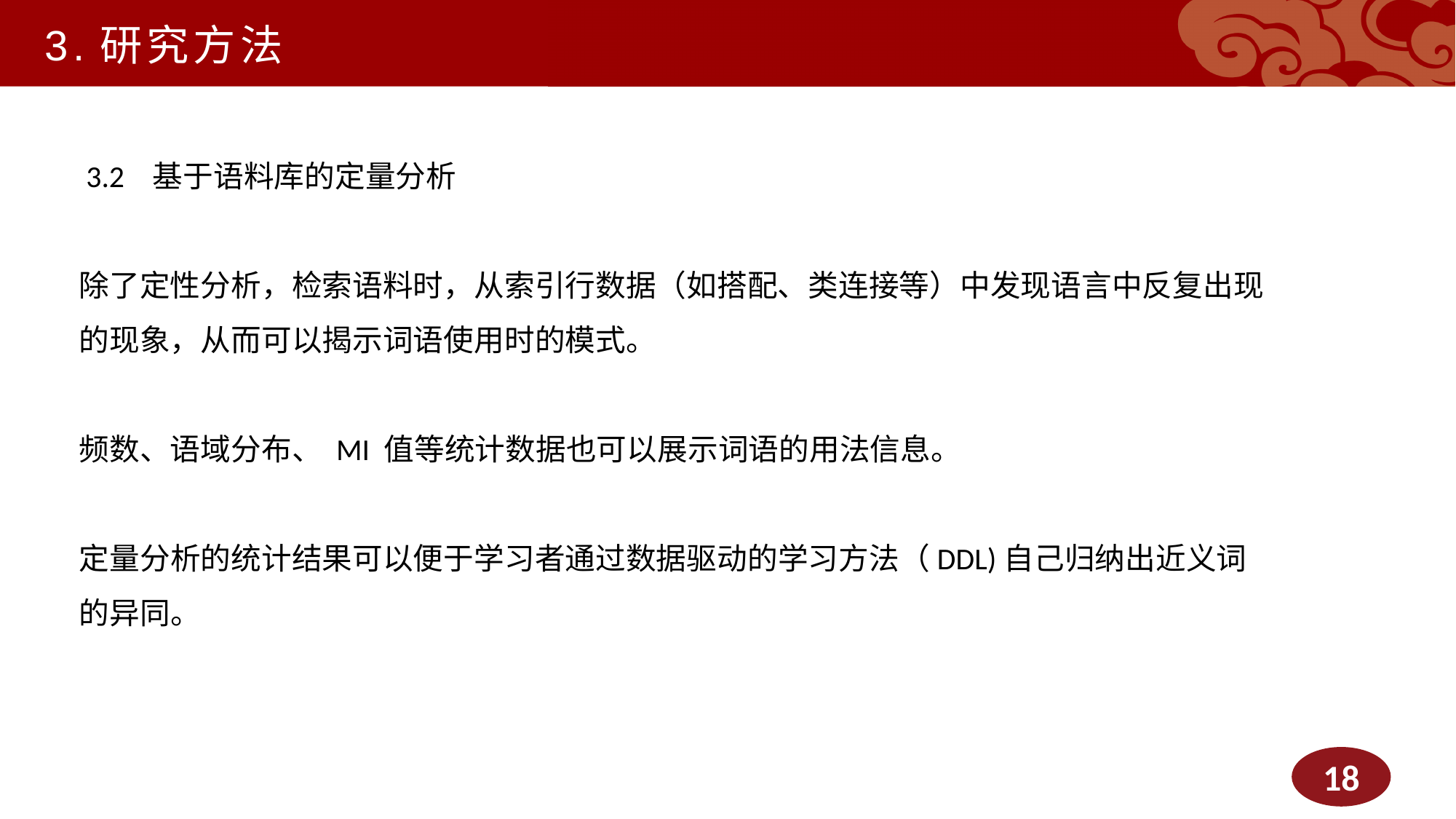

3.研究方法
 3.2   基于语料库的定量分析

除了定性分析，检索语料时，从索引行数据（如搭配、类连接等）中发现语言中反复出现的现象，从而可以揭示词语使用时的模式。

频数、语域分布、 MI 值等统计数据也可以展示词语的用法信息。

定量分析的统计结果可以便于学习者通过数据驱动的学习方法（DDL)自己归纳出近义词的异同。